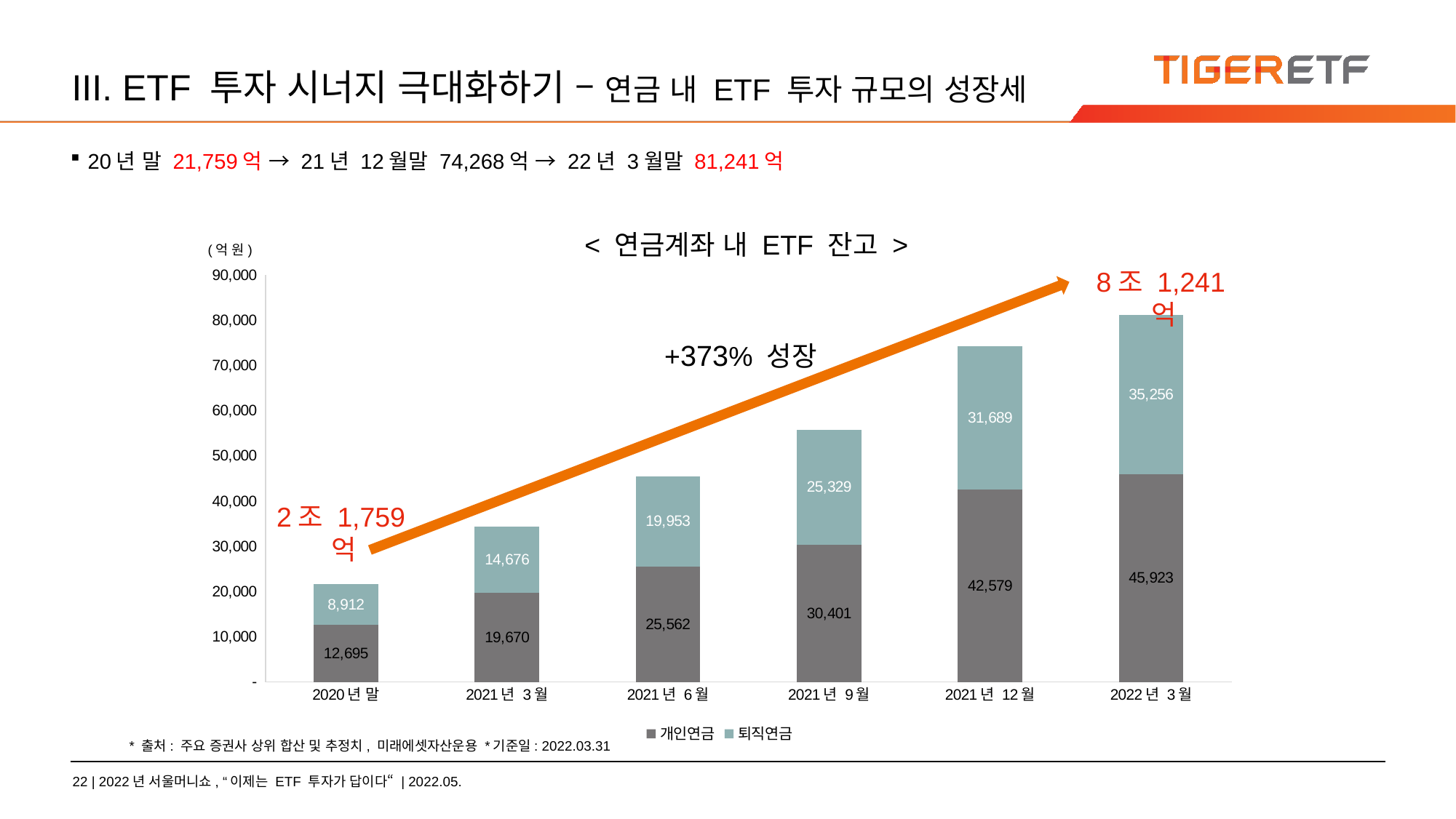

# III. ETF 투자 시너지 극대화하기 – 연금 내 ETF 투자 규모의 성장세
20년 말 21,759억 → 21년 12월말 74,268억 → 22년 3월말 81,241억

< 연금계좌 내 ETF 잔고 >
(억 원)

### Chart

| Category | 개인연금 | 퇴직연금 |
|---|---|---|
| 2020년 말 | 12695.0 | 8912.0 |
| 2021년 3월 | 19670.0 | 14676.0 |
| 2021년 6월 | 25562.0 | 19953.0 |
| 2021년 9월 | 30401.0 | 25329.0 |
| 2021년 12월 | 42579.0 | 31689.0 |
| 2022년 3월 | 45923.0 | 35256.0 |
8조 1,241억
+373% 성장

2조 1,759억
* 출처: 주요 증권사 상위 합산 및 추정치, 미래에셋자산운용 *기준일: 2022.03.31